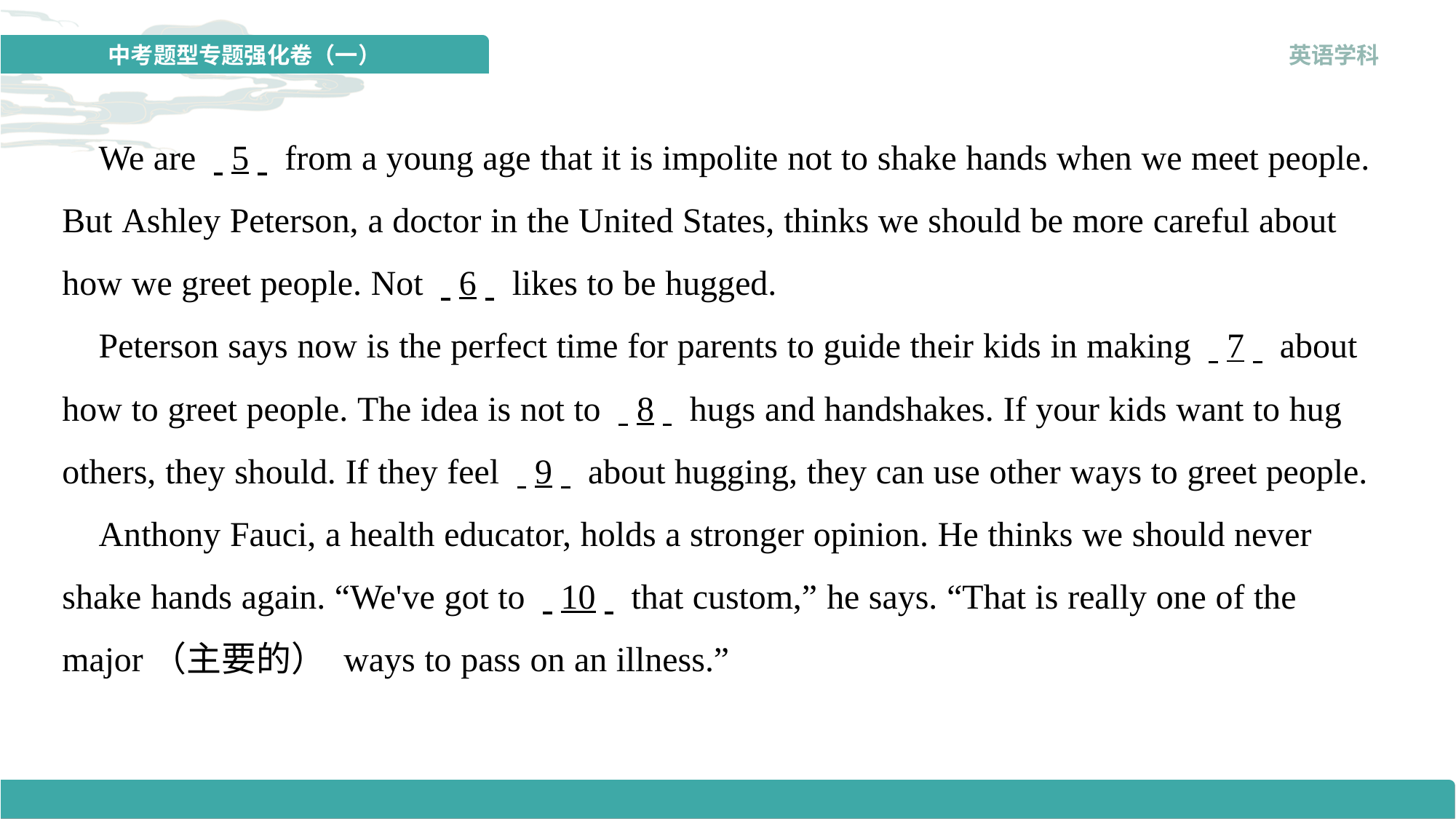

We are . .5. . from a young age that it is impolite not to shake hands when we meet people. But Ashley Peterson, a doctor in the United States, thinks we should be more careful about how we greet people. Not . .6. . likes to be hugged.
    Peterson says now is the perfect time for parents to guide their kids in making . .7. . about how to greet people. The idea is not to . .8. . hugs and handshakes. If your kids want to hug others, they should. If they feel . .9. . about hugging, they can use other ways to greet people.
    Anthony Fauci, a health educator, holds a stronger opinion. He thinks we should never shake hands again. “We've got to . .10. . that custom,” he says. “That is really one of the major（主要的） ways to pass on an illness.”